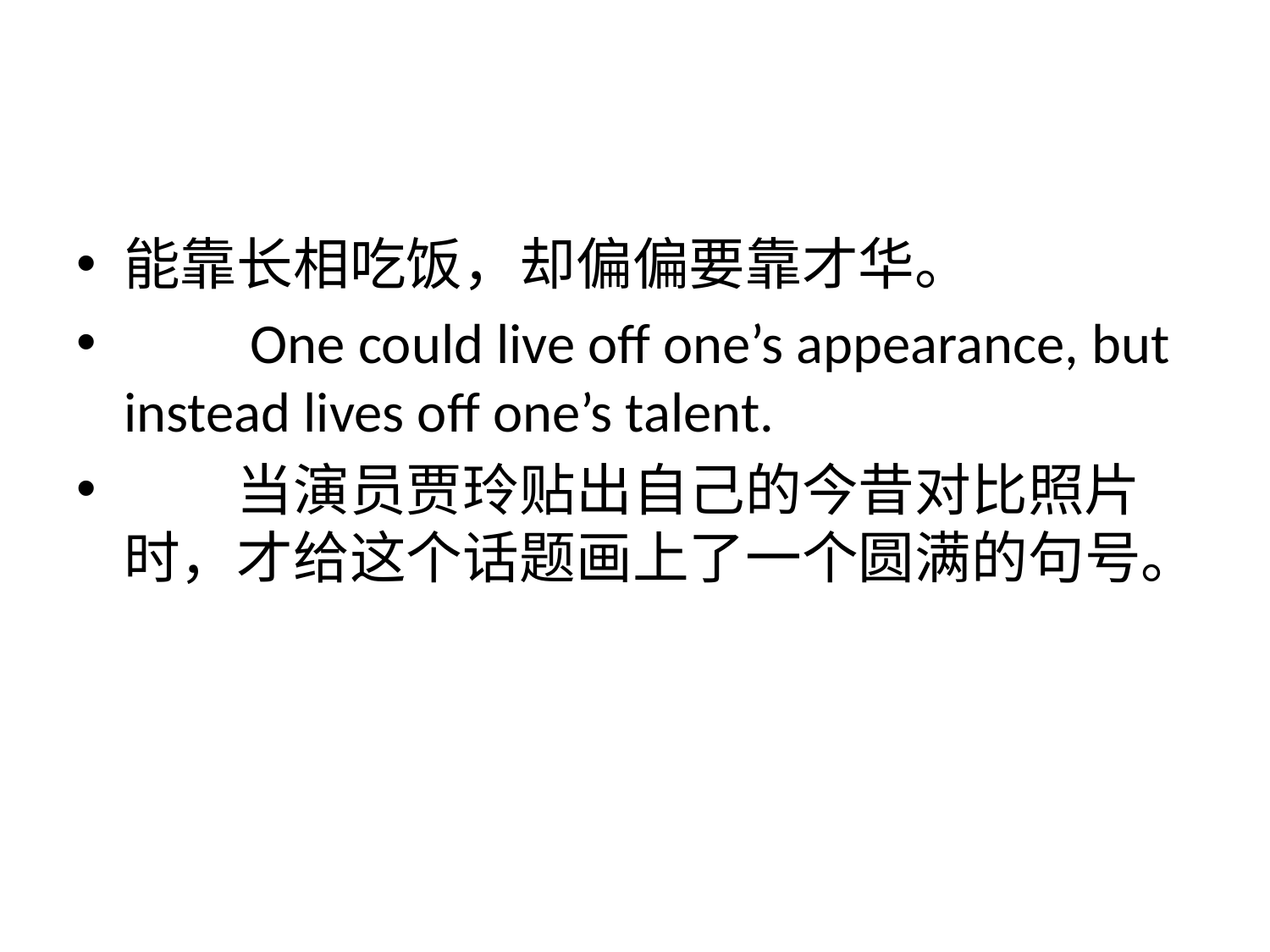

#
能靠长相吃饭，却偏偏要靠才华。
　　One could live off one’s appearance, but instead lives off one’s talent.
　　当演员贾玲贴出自己的今昔对比照片时，才给这个话题画上了一个圆满的句号。